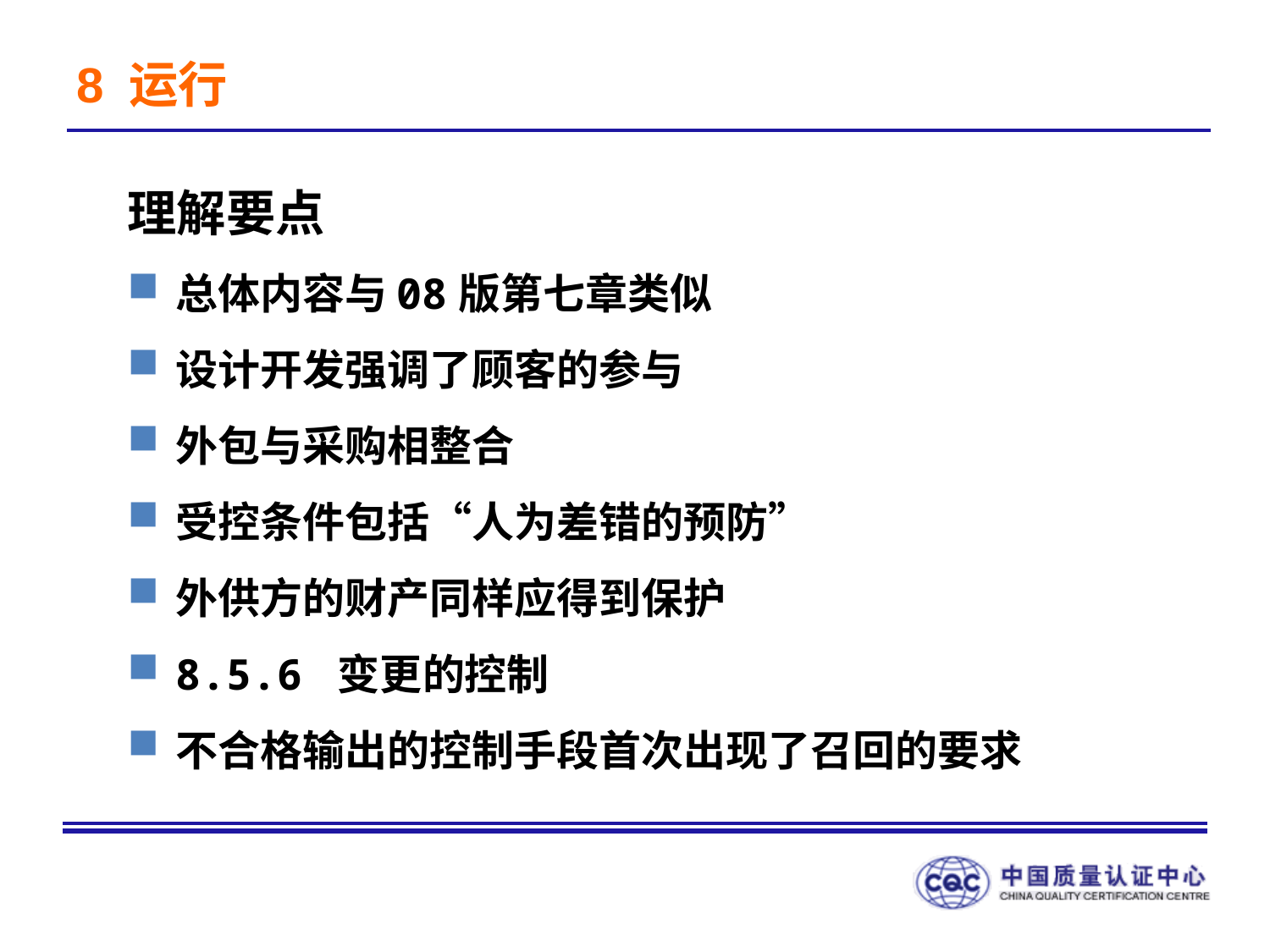

8 运行
理解要点
总体内容与08版第七章类似
设计开发强调了顾客的参与
外包与采购相整合
受控条件包括“人为差错的预防”
外供方的财产同样应得到保护
8.5.6 变更的控制
不合格输出的控制手段首次出现了召回的要求